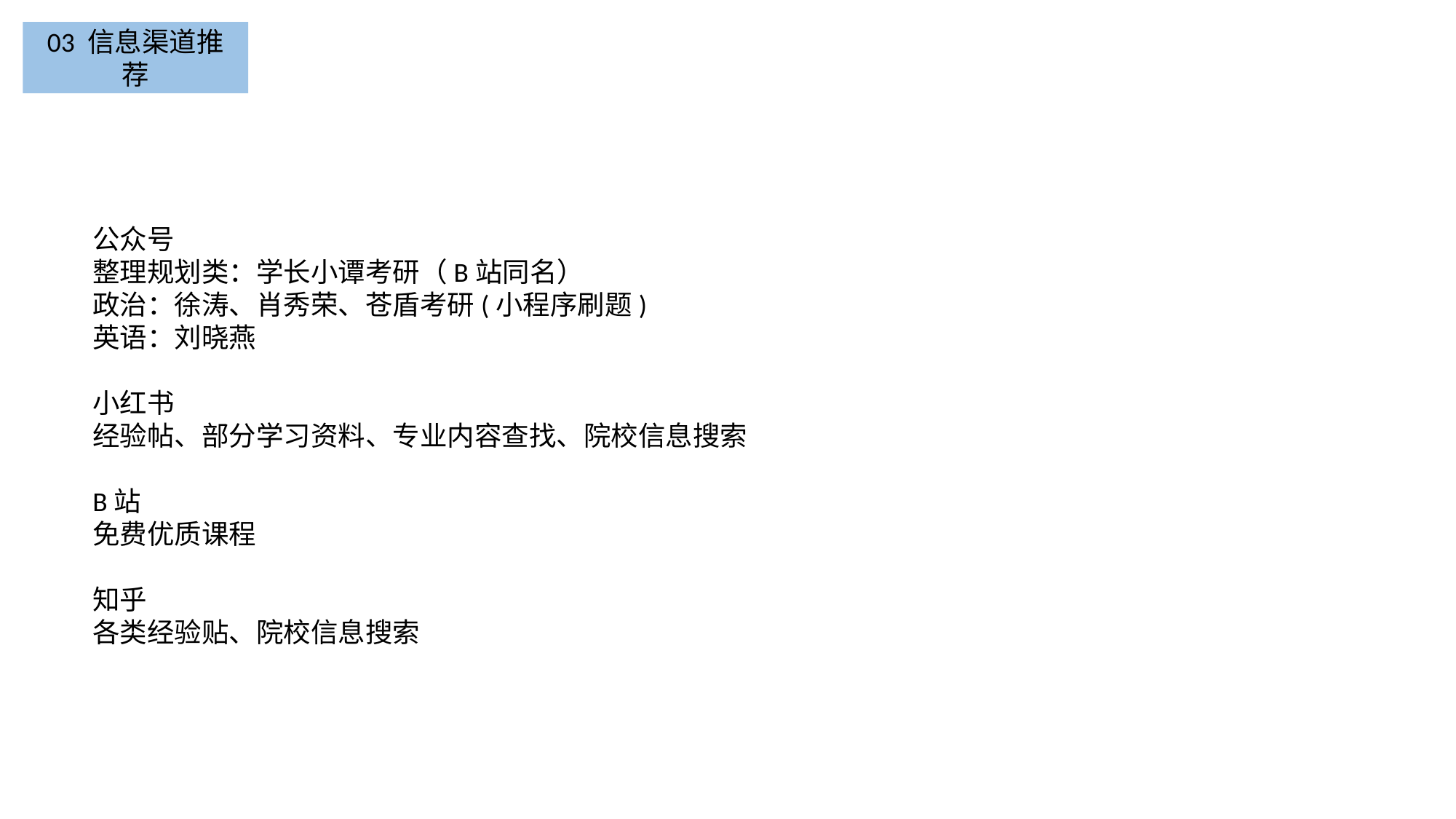

03 信息渠道推荐
公众号
整理规划类：学长小谭考研（B站同名）
政治：徐涛、肖秀荣、苍盾考研(小程序刷题)
英语：刘晓燕

小红书
经验帖、部分学习资料、专业内容查找、院校信息搜索

B站
免费优质课程

知乎
各类经验贴、院校信息搜索